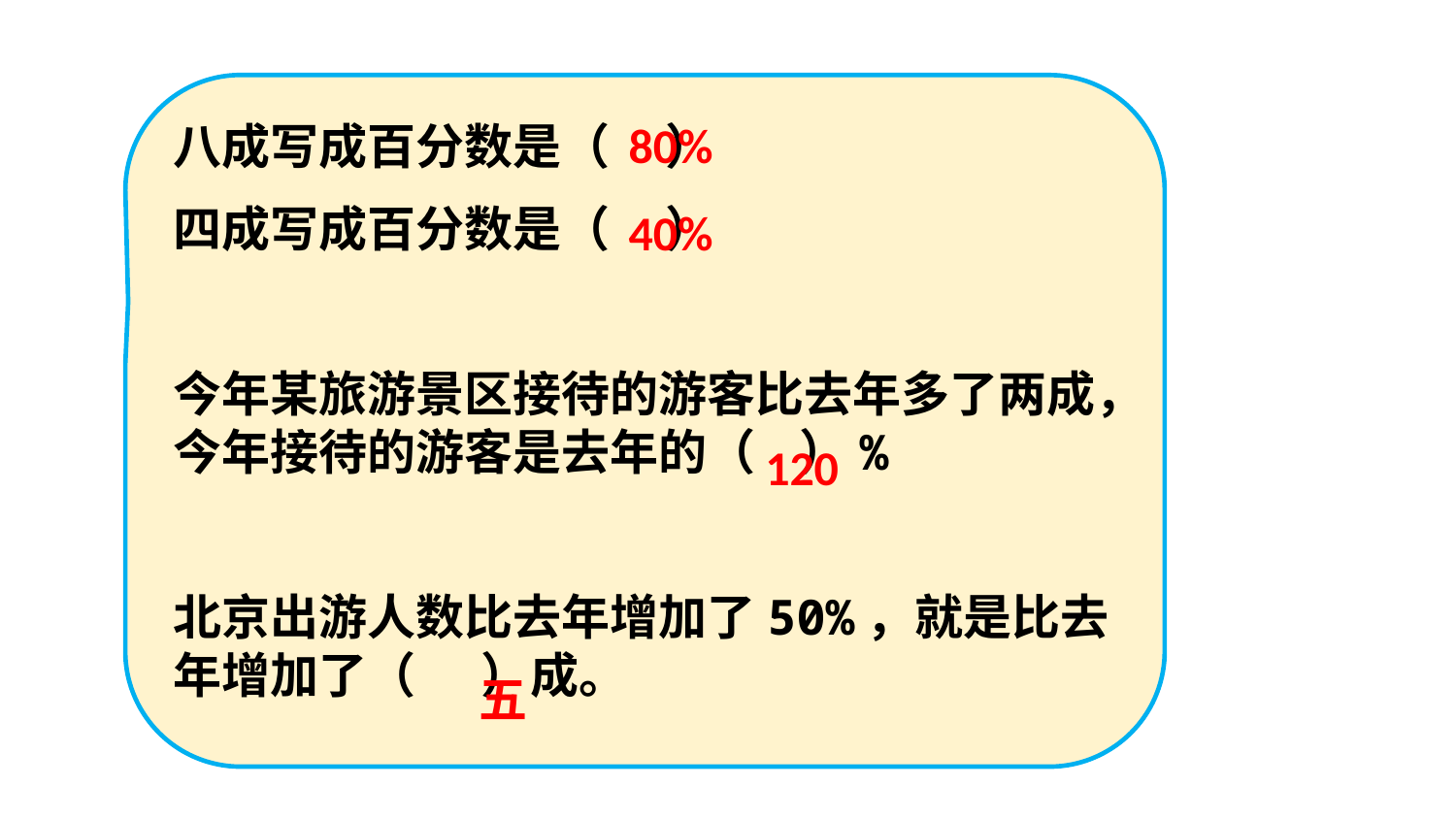

八成写成百分数是（     ）
四成写成百分数是（     ）

今年某旅游景区接待的游客比去年多了两成，今年接待的游客是去年的（    ）%

北京出游人数比去年增加了50%，就是比去年增加了（      ）成。
80%
40%
120
五